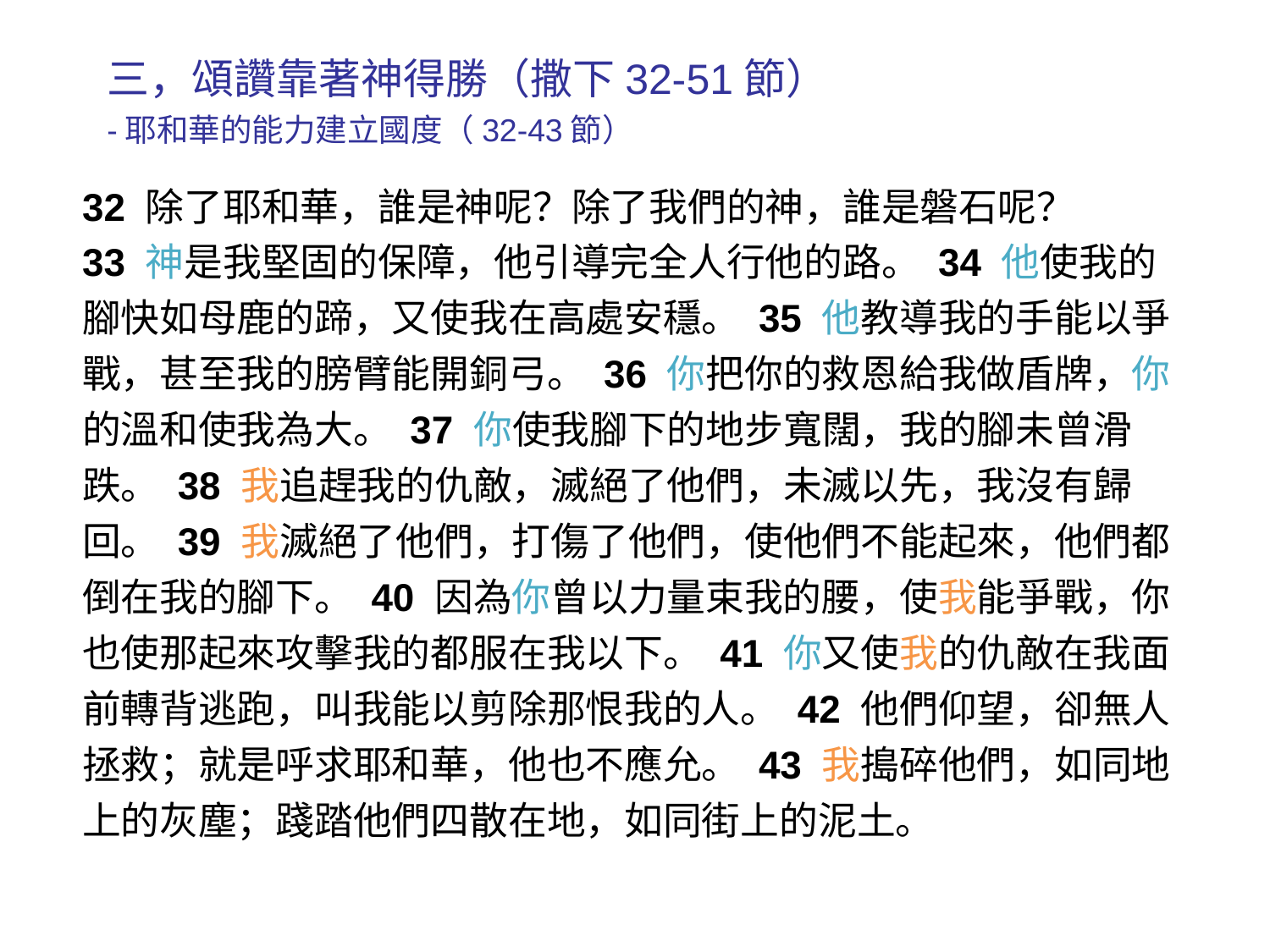

三，頌讚靠著神得勝（撒下32-51節）
-耶和華的能力建立國度（32-43節）
32 除了耶和華，誰是神呢？除了我們的神，誰是磐石呢？ 33 神是我堅固的保障，他引導完全人行他的路。 34 他使我的腳快如母鹿的蹄，又使我在高處安穩。 35 他教導我的手能以爭戰，甚至我的膀臂能開銅弓。 36 你把你的救恩給我做盾牌，你的溫和使我為大。 37 你使我腳下的地步寬闊，我的腳未曾滑跌。 38 我追趕我的仇敵，滅絕了他們，未滅以先，我沒有歸回。 39 我滅絕了他們，打傷了他們，使他們不能起來，他們都倒在我的腳下。 40 因為你曾以力量束我的腰，使我能爭戰，你也使那起來攻擊我的都服在我以下。 41 你又使我的仇敵在我面前轉背逃跑，叫我能以剪除那恨我的人。 42 他們仰望，卻無人拯救；就是呼求耶和華，他也不應允。 43 我搗碎他們，如同地上的灰塵；踐踏他們四散在地，如同街上的泥土。